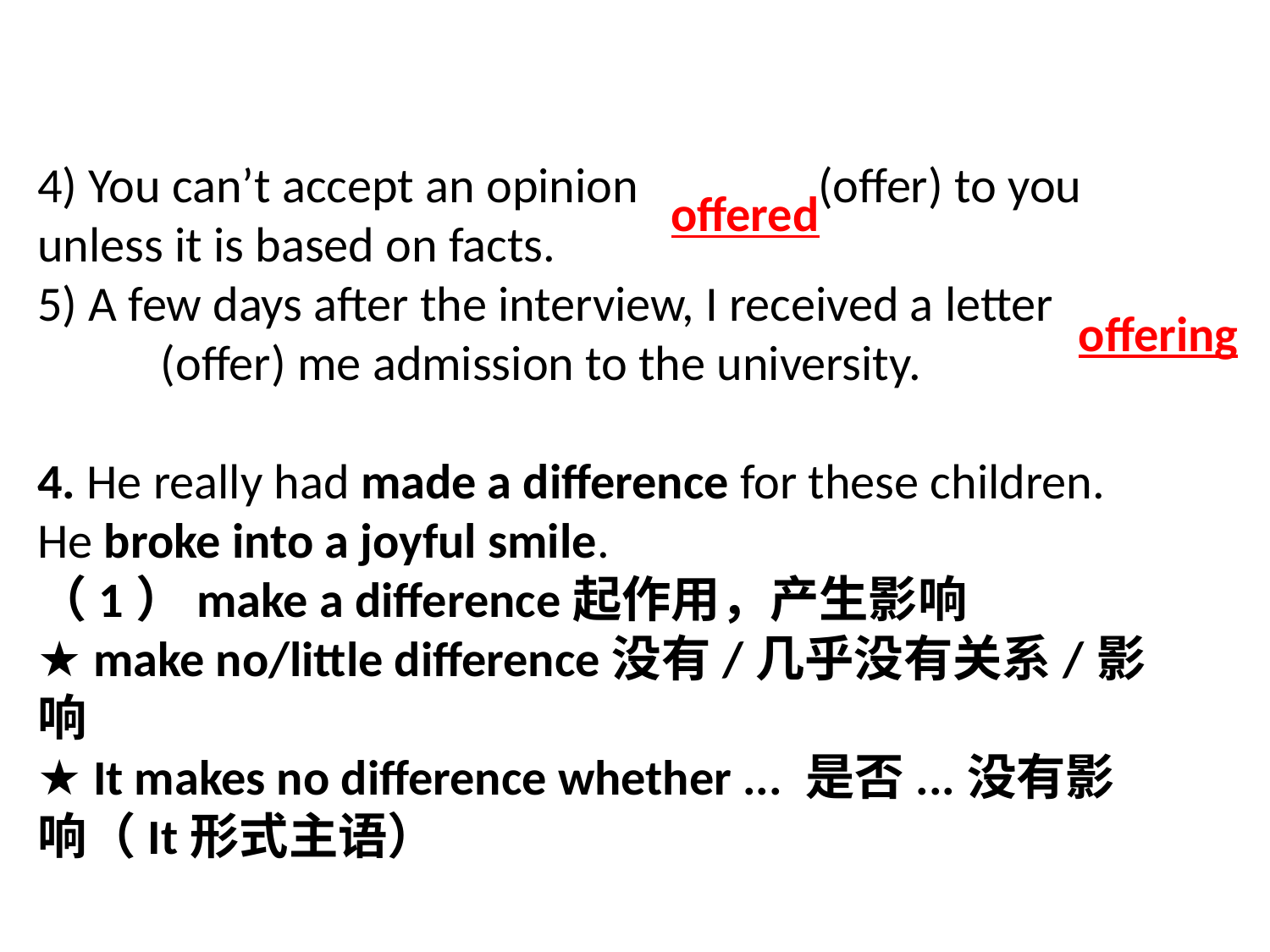

offered
offering
# 4) You can’t accept an opinion                (offer) to you unless it is based on facts.
5) A few days after the interview, I received a letter                     (offer) me admission to the university.
4. He really had made a difference for these children. He broke into a joyful smile.
（1）make a difference起作用，产生影响
★ make no/little difference没有/几乎没有关系/影响
★ It makes no difference whether ... 是否...没有影响（It形式主语）